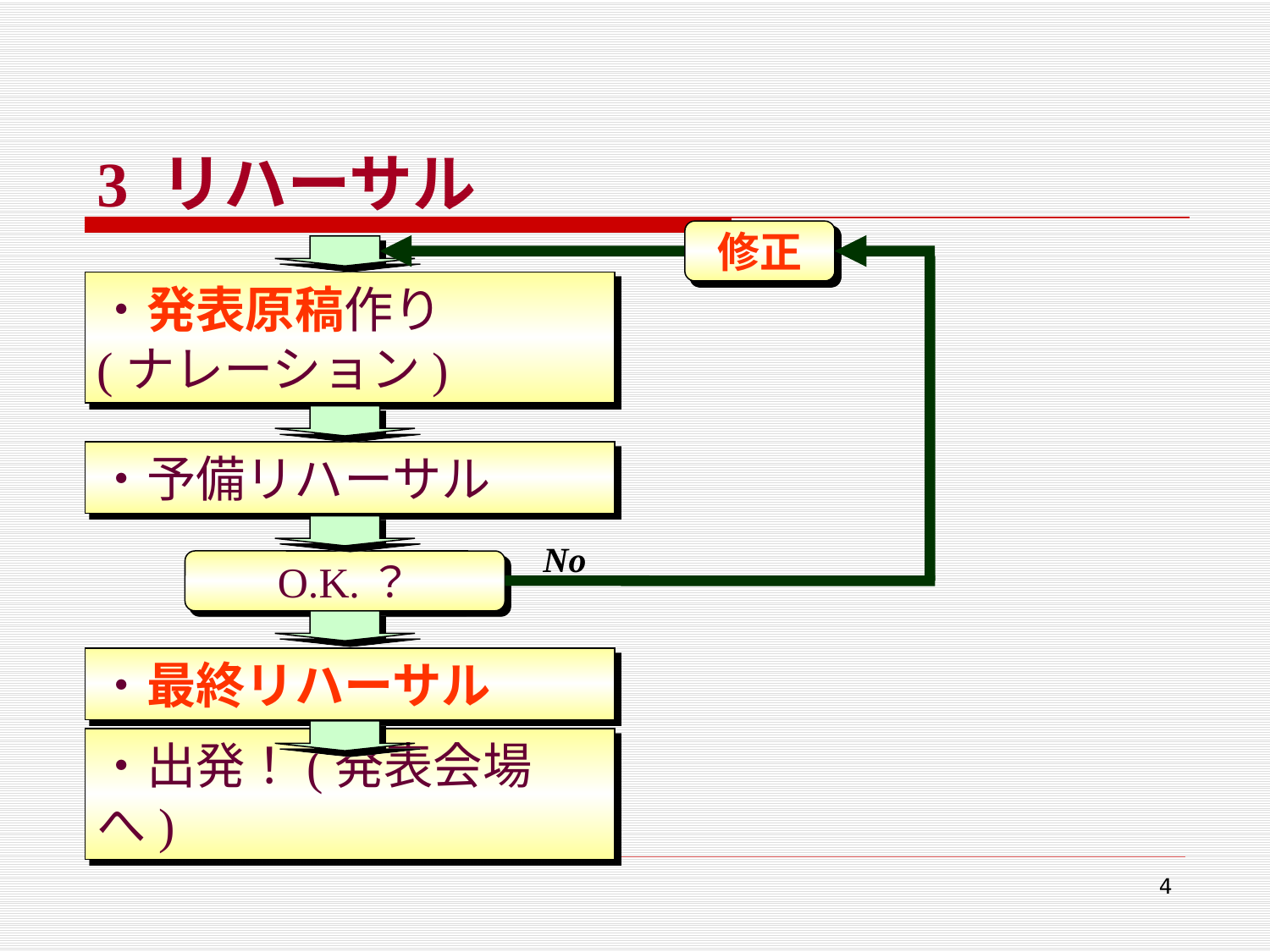

3 リハーサル
修正

・発表原稿作り
(ナレーション)

・予備リハーサル

No
O.K.？

・最終リハーサル

・出発！(発表会場へ)
4